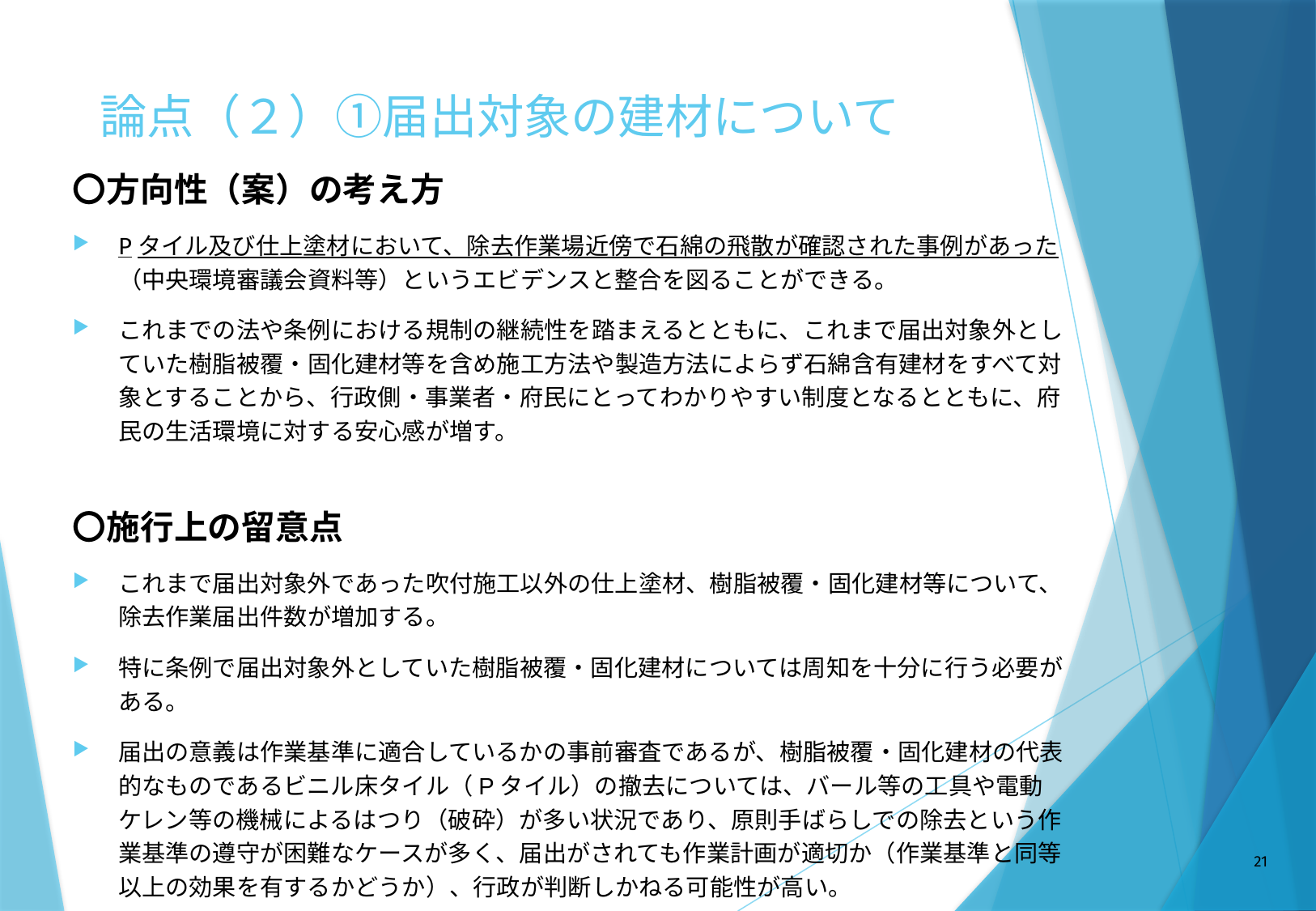

# 論点（２）①届出対象の建材について
〇方向性（案）の考え方
Pタイル及び仕上塗材において、除去作業場近傍で石綿の飛散が確認された事例があった（中央環境審議会資料等）というエビデンスと整合を図ることができる。
これまでの法や条例における規制の継続性を踏まえるとともに、これまで届出対象外としていた樹脂被覆・固化建材等を含め施工方法や製造方法によらず石綿含有建材をすべて対象とすることから、行政側・事業者・府民にとってわかりやすい制度となるとともに、府民の生活環境に対する安心感が増す。

〇施行上の留意点
これまで届出対象外であった吹付施工以外の仕上塗材、樹脂被覆・固化建材等について、除去作業届出件数が増加する。
特に条例で届出対象外としていた樹脂被覆・固化建材については周知を十分に行う必要がある。
届出の意義は作業基準に適合しているかの事前審査であるが、樹脂被覆・固化建材の代表的なものであるビニル床タイル（Pタイル）の撤去については、バール等の工具や電動ケレン等の機械によるはつり（破砕）が多い状況であり、原則手ばらしでの除去という作業基準の遵守が困難なケースが多く、届出がされても作業計画が適切か（作業基準と同等以上の効果を有するかどうか）、行政が判断しかねる可能性が高い。

21